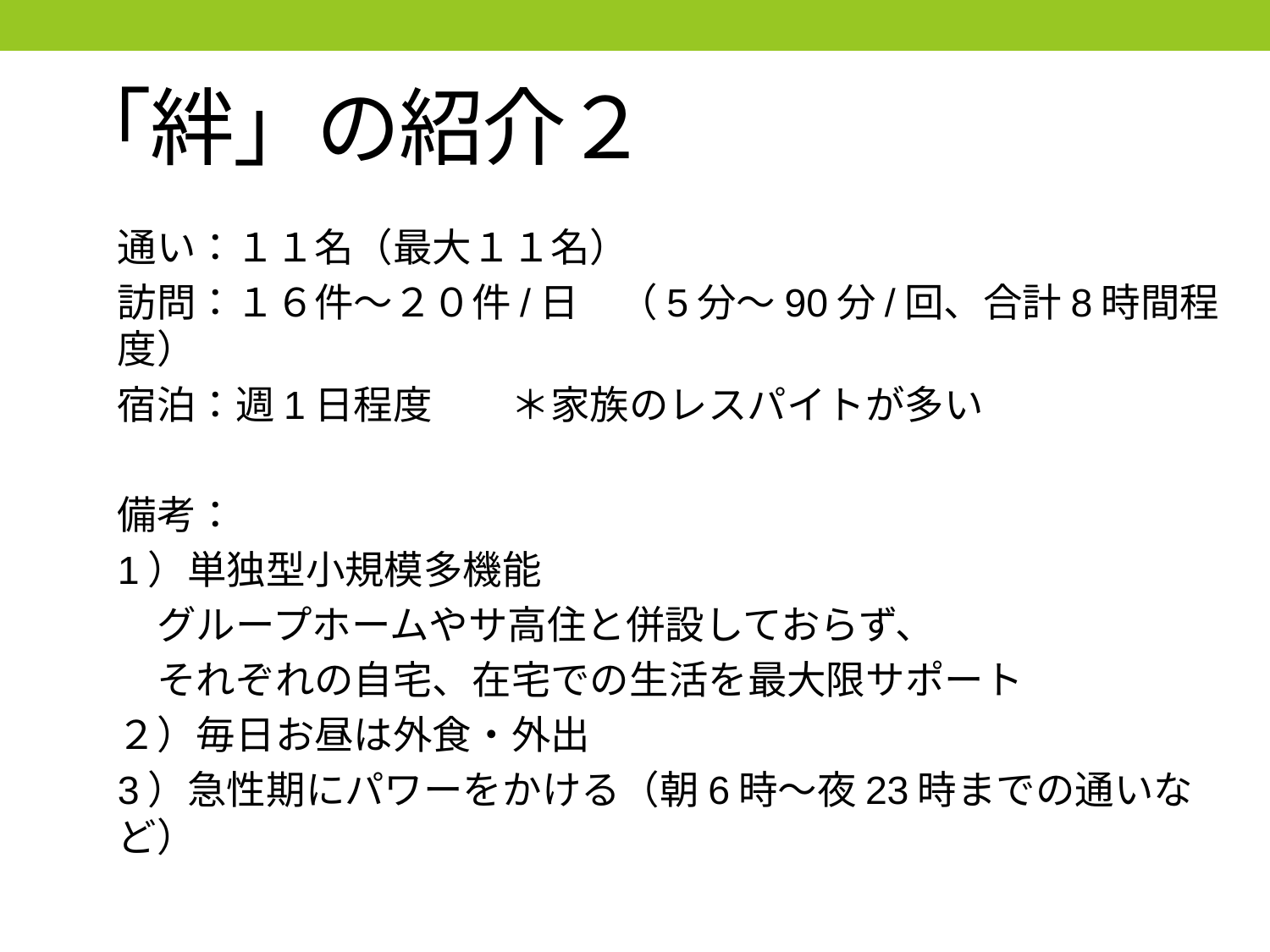

# 「絆」の紹介２
通い：１１名（最大１１名）
訪問：１６件〜２０件/日　（5分〜90分/回、合計8時間程度）
宿泊：週1日程度　　＊家族のレスパイトが多い

備考：
1）単独型小規模多機能
　グループホームやサ高住と併設しておらず、
　それぞれの自宅、在宅での生活を最大限サポート
２）毎日お昼は外食・外出
3）急性期にパワーをかける（朝6時〜夜23時までの通いなど）